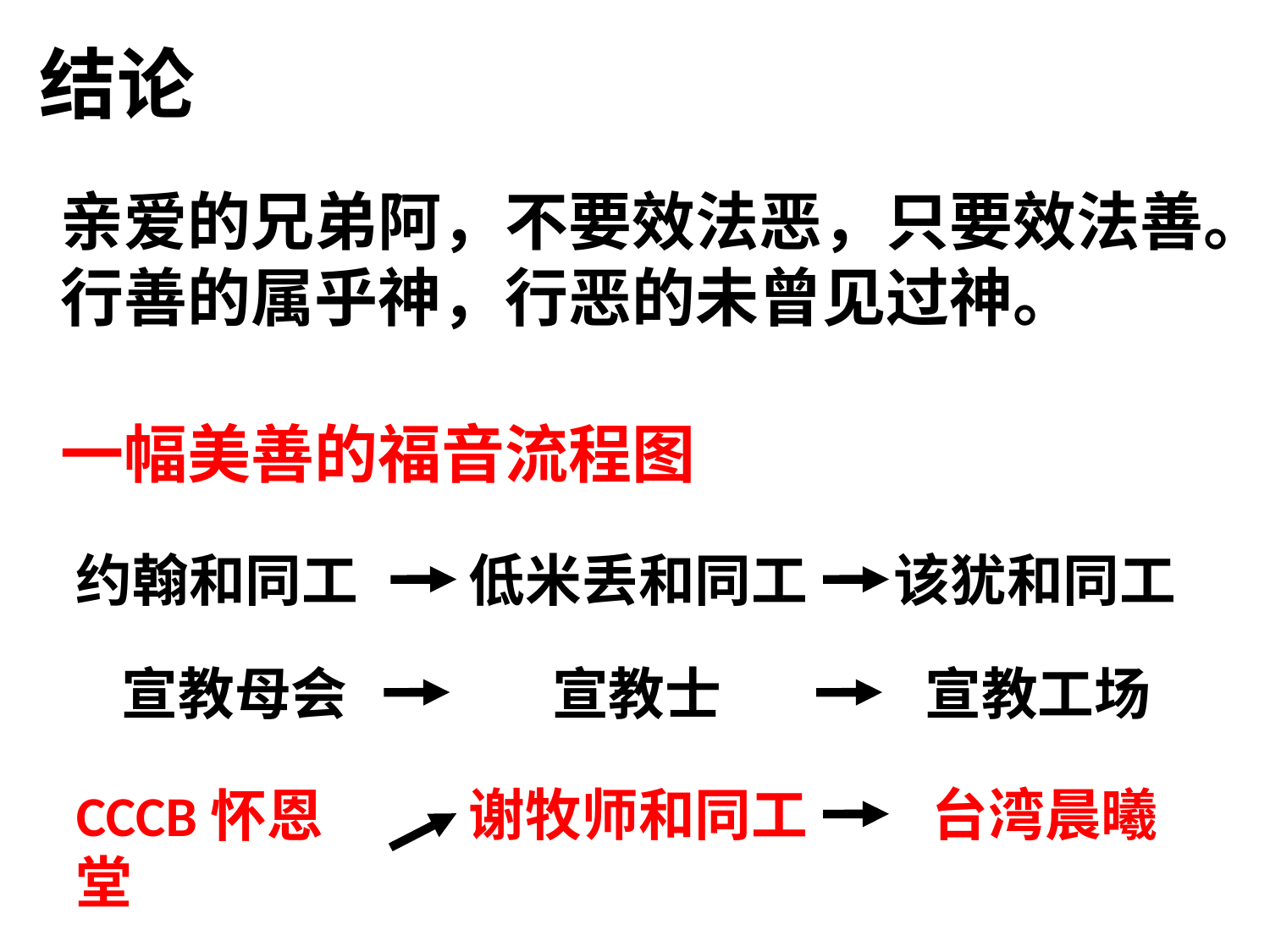

结论
亲爱的兄弟阿，不要效法恶，只要效法善。行善的属乎神，行恶的未曾见过神。
一幅美善的福音流程图
该犹和同工
低米丢和同工
约翰和同工
宣教工场
宣教士
宣教母会
台湾晨曦
谢牧师和同工
CCCB怀恩堂